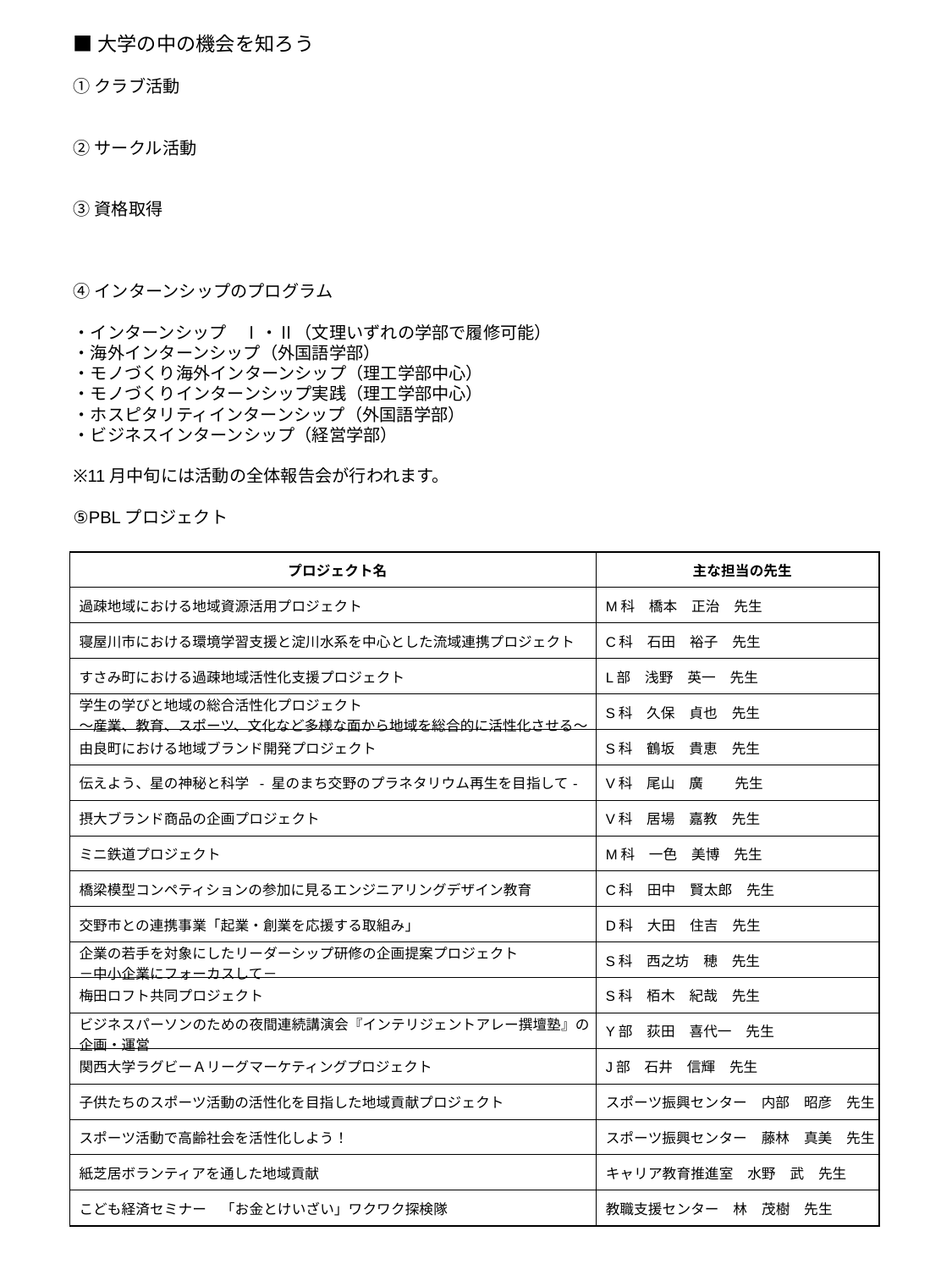

■大学の中の機会を知ろう

①クラブ活動

②サークル活動

③資格取得

④インターンシップのプログラム

・インターンシップ　Ⅰ・Ⅱ（文理いずれの学部で履修可能）
・海外インターンシップ（外国語学部）
・モノづくり海外インターンシップ（理工学部中心）
・モノづくりインターンシップ実践（理工学部中心）
・ホスピタリティインターンシップ（外国語学部）
・ビジネスインターンシップ（経営学部）

※11月中旬には活動の全体報告会が行われます。

⑤PBLプロジェクト
| プロジェクト名 | 主な担当の先生 |
| --- | --- |
| 過疎地域における地域資源活用プロジェクト | M科　橋本　正治　先生 |
| 寝屋川市における環境学習支援と淀川水系を中心とした流域連携プロジェクト | C科　石田　裕子　先生 |
| すさみ町における過疎地域活性化支援プロジェクト | L部　浅野　英一　先生 |
| 学生の学びと地域の総合活性化プロジェクト ～産業、教育、スポーツ、文化など多様な面から地域を総合的に活性化させる～ | S科　久保　貞也　先生 |
| 由良町における地域ブランド開発プロジェクト | S科　鶴坂　貴恵　先生 |
| 伝えよう、星の神秘と科学 - 星のまち交野のプラネタリウム再生を目指して- | V科　尾山　廣　　 先生 |
| 摂大ブランド商品の企画プロジェクト | V科　居場　嘉教　先生 |
| ミニ鉄道プロジェクト | M科　一色　美博　先生 |
| 橋梁模型コンペティションの参加に見るエンジニアリングデザイン教育 | C科　田中　賢太郎　先生 |
| 交野市との連携事業「起業・創業を応援する取組み」 | D科　大田　住吉　先生 |
| 企業の若手を対象にしたリーダーシップ研修の企画提案プロジェクト －中小企業にフォーカスして－ | S科　西之坊　穂　先生 |
| 梅田ロフト共同プロジェクト | S科　栢木　紀哉　先生 |
| ビジネスパーソンのための夜間連続講演会『インテリジェントアレー撰壇塾』の企画・運営 | Y部　荻田　喜代一　先生 |
| 関西大学ラグビーＡリーグマーケティングプロジェクト | J部　石井　信輝　先生 |
| 子供たちのスポーツ活動の活性化を目指した地域貢献プロジェクト | スポーツ振興センター　内部　昭彦　先生 |
| スポーツ活動で高齢社会を活性化しよう！ | スポーツ振興センター　藤林　真美　先生 |
| 紙芝居ボランティアを通した地域貢献 | キャリア教育推進室　水野　武　先生 |
| こども経済セミナー　「お金とけいざい」ワクワク探検隊 | 教職支援センター　林　茂樹　先生 |